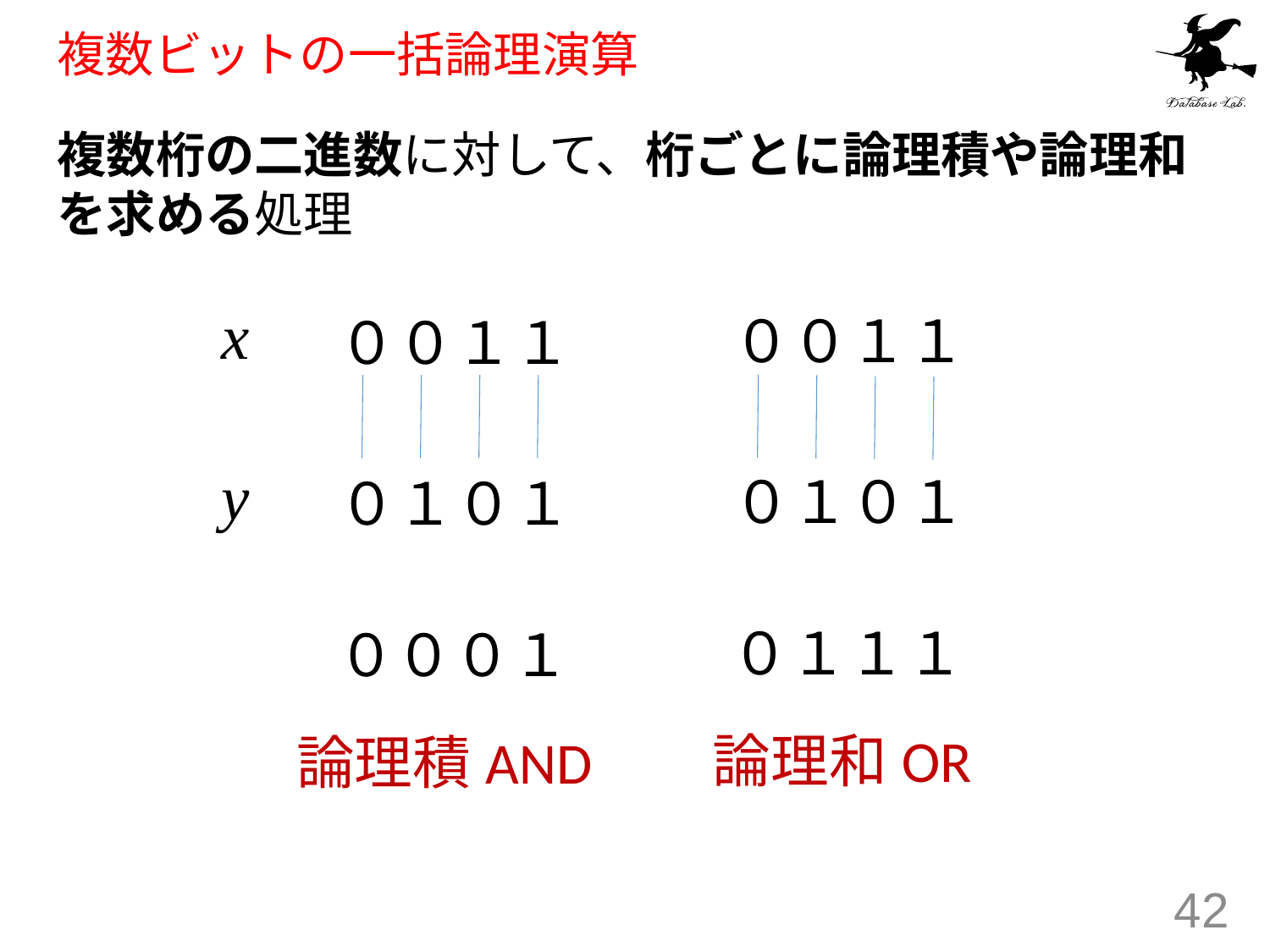

# 複数ビットの一括論理演算
複数桁の二進数に対して、桁ごとに論理積や論理和を求める処理

x
００１１
００１１
y
０１０１
０１０１
０１１１
０００１
論理和OR
論理積AND
42